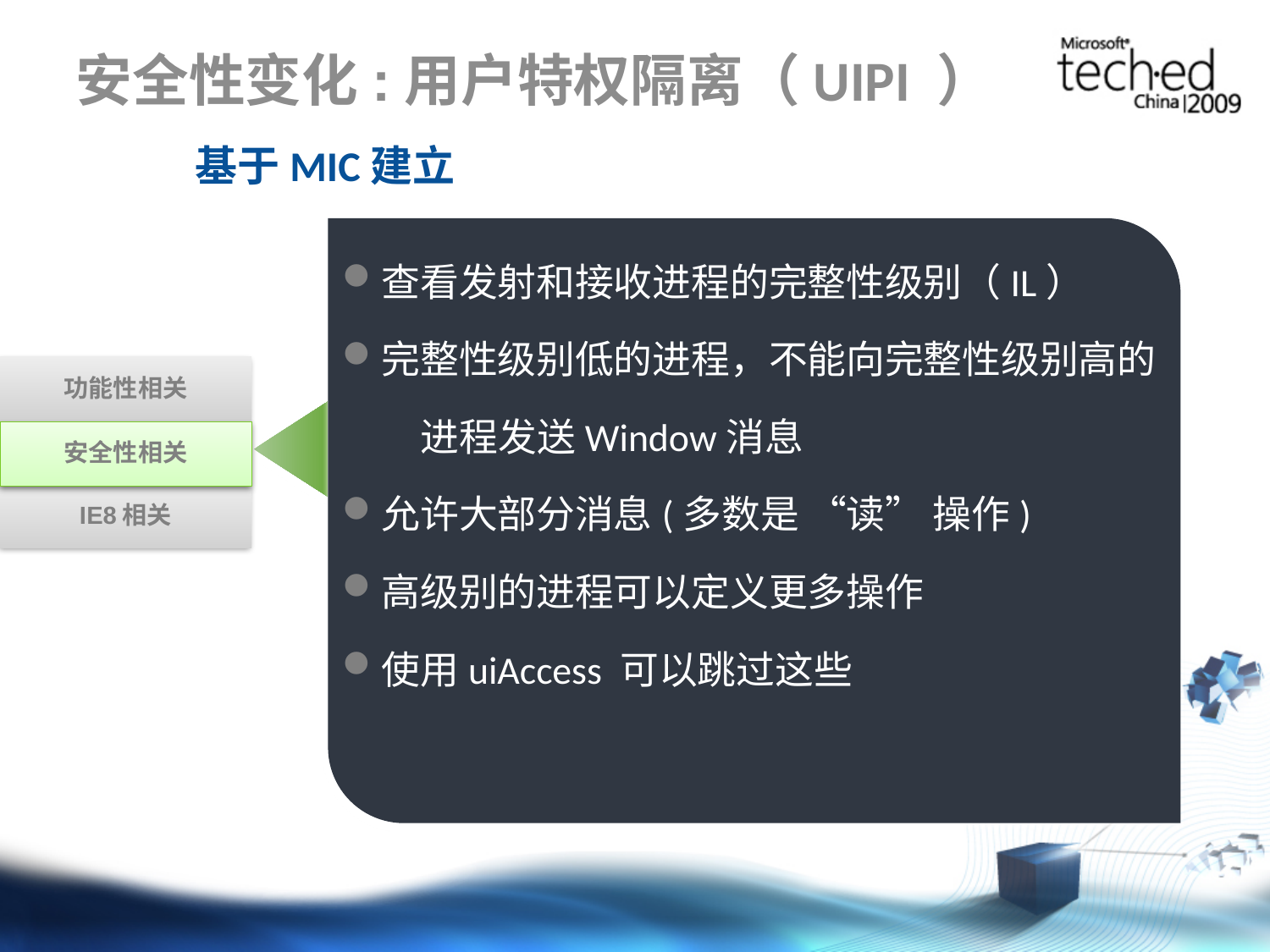

# 安全性变化:用户特权隔离（UIPI ）
基于MIC建立

查看发射和接收进程的完整性级别（IL）
完整性级别低的进程，不能向完整性级别高的
        进程发送Window消息
允许大部分消息(多数是 “读” 操作)
高级别的进程可以定义更多操作
使用uiAccess 可以跳过这些

功能性相关
安全性变化
IE8相关

安全性相关